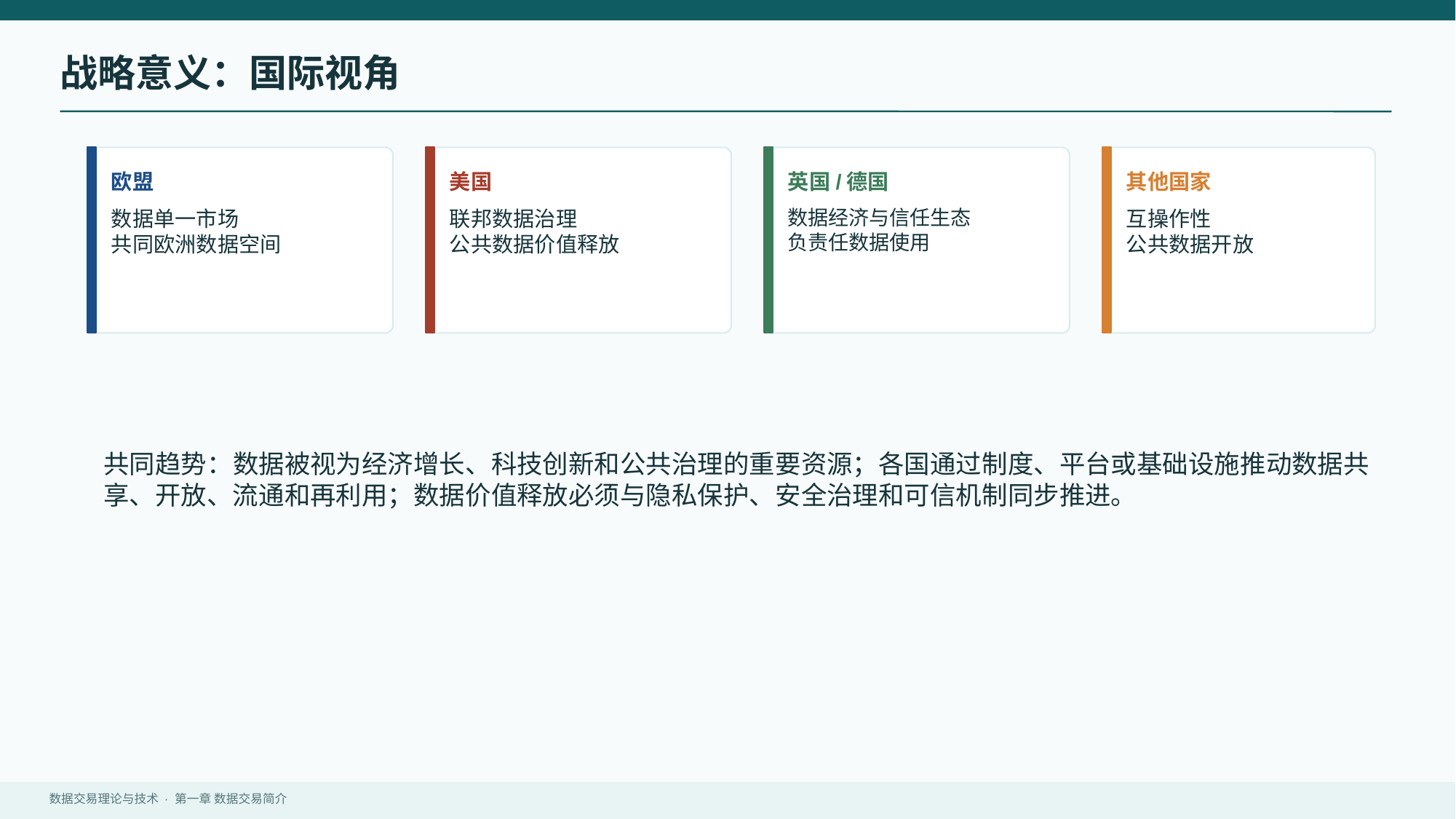

战略意义：国际视角

欧盟
美国
英国/德国
其他国家
数据单一市场
共同欧洲数据空间
联邦数据治理
公共数据价值释放
数据经济与信任生态
负责任数据使用
互操作性
公共数据开放
共同趋势：数据被视为经济增长、科技创新和公共治理的重要资源；各国通过制度、平台或基础设施推动数据共享、开放、流通和再利用；数据价值释放必须与隐私保护、安全治理和可信机制同步推进。
40